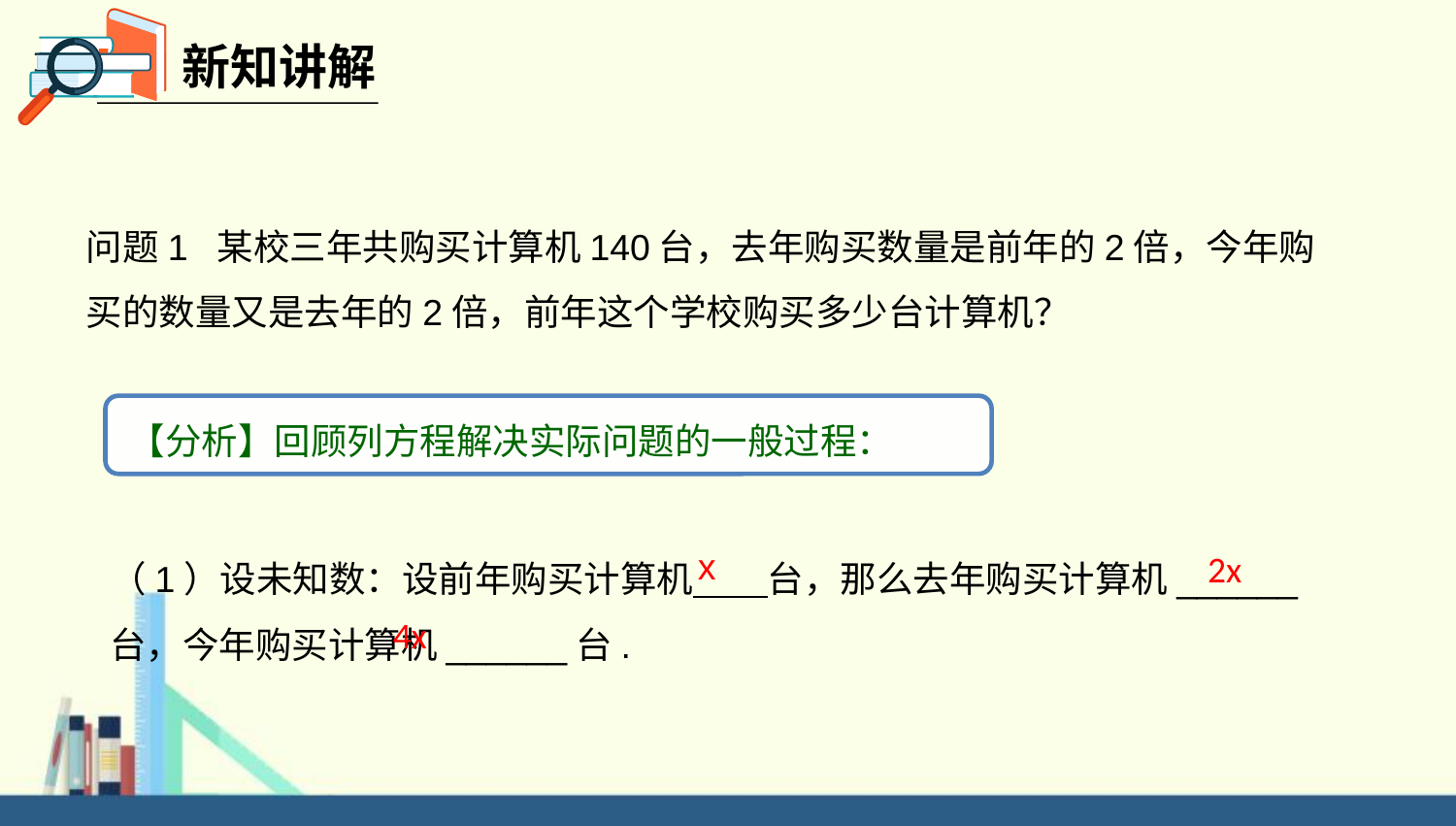

新知讲解
问题1  某校三年共购买计算机140台，去年购买数量是前年的2倍，今年购买的数量又是去年的2倍，前年这个学校购买多少台计算机？

【分析】回顾列方程解决实际问题的一般过程：
（1）设未知数：设前年购买计算机         台，那么去年购买计算机______台，今年购买计算机______台.
x
2x

4x